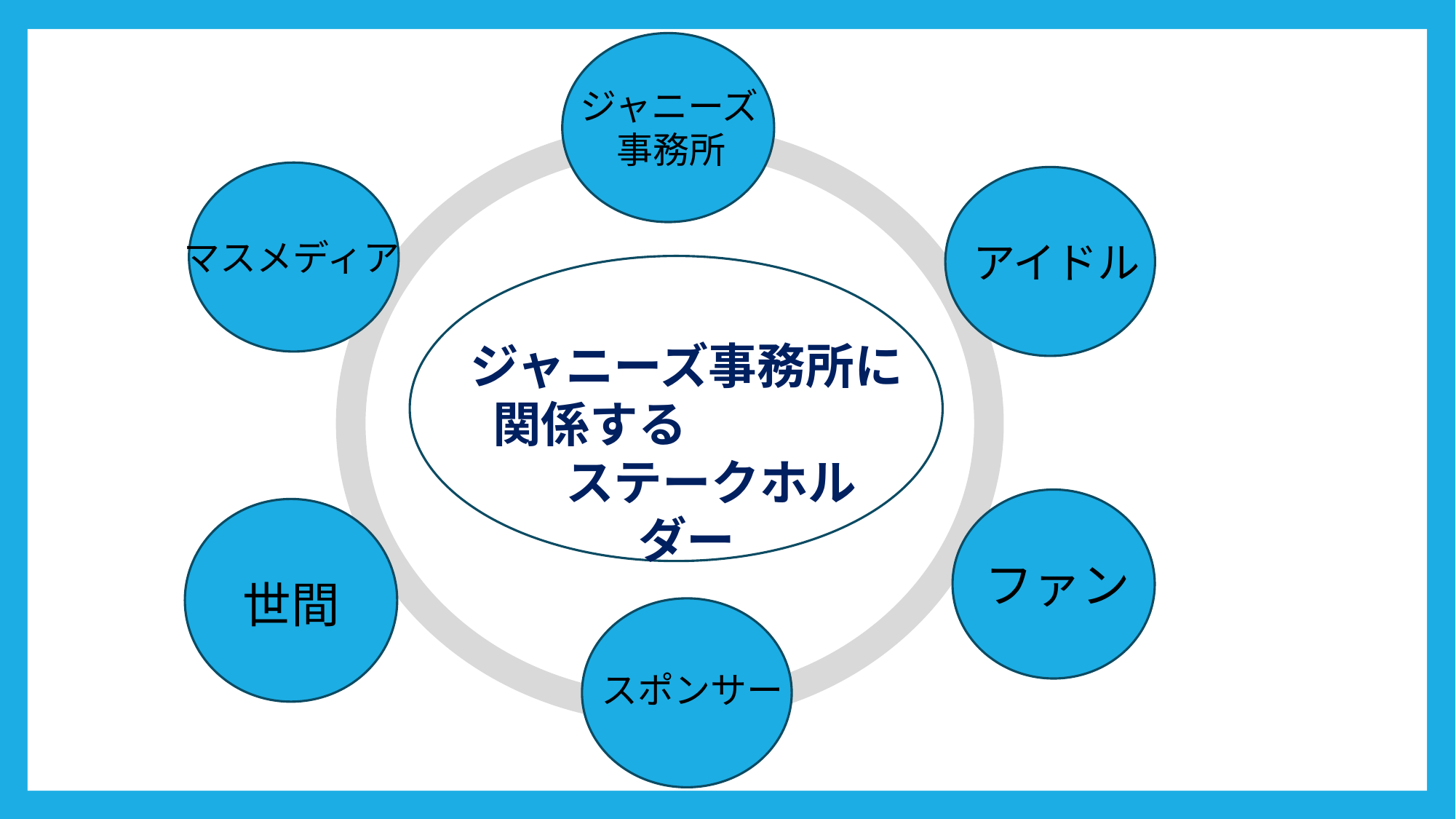

ジャニーズ
　事務所

マスメディア
アイドル

ジャニーズ事務所に関係する　　　　　ステークホルダー

ファン
世間

スポンサー